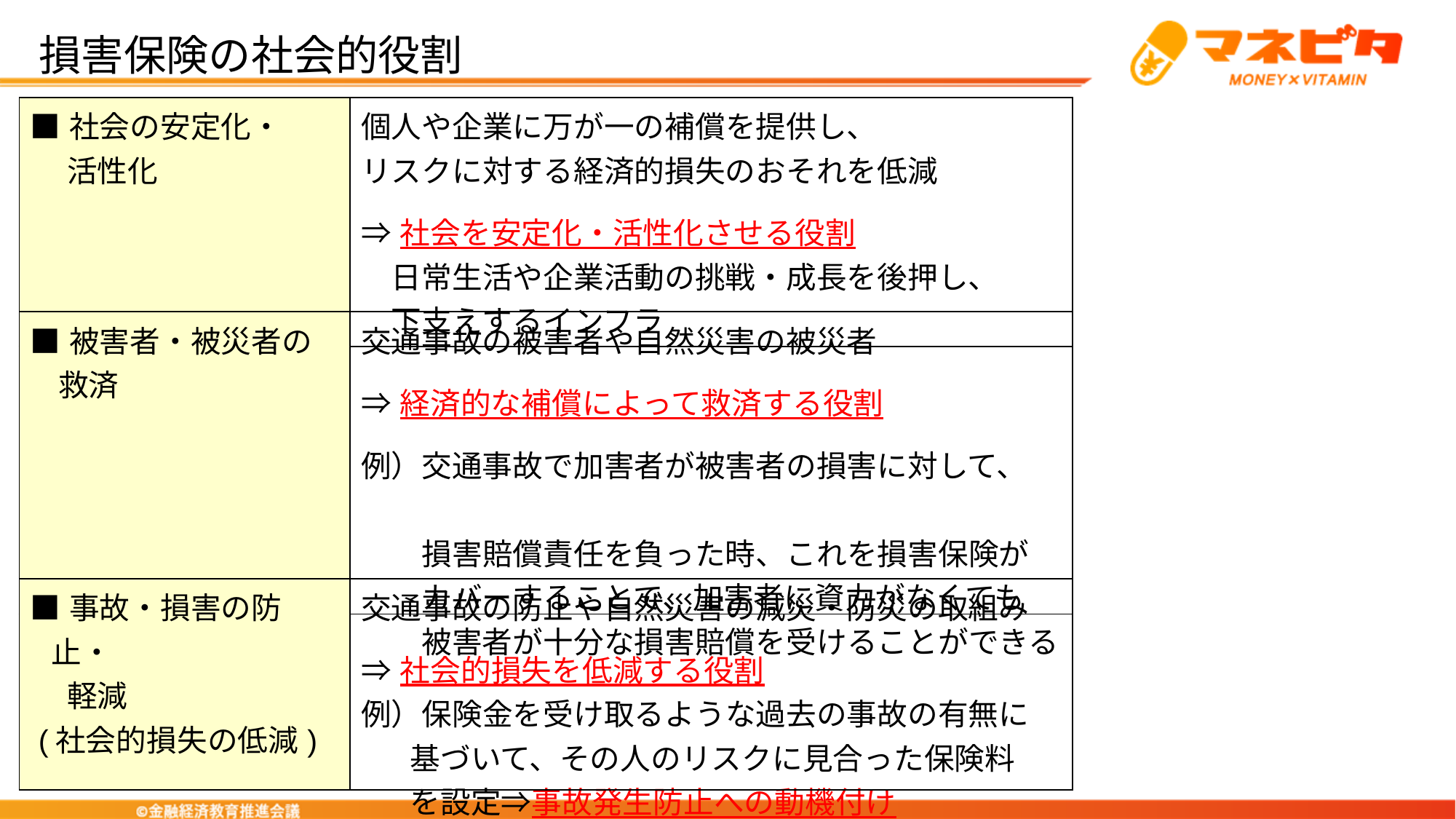

損害保険の社会的役割
| ■社会の安定化・ 活性化 | 個人や企業に万が一の補償を提供し、 リスクに対する経済的損失のおそれを低減 ⇒社会を安定化・活性化させる役割 　日常生活や企業活動の挑戦・成長を後押し、 　下支えするインフラ |
| --- | --- |
| ■被害者・被災者の 救済 | 交通事故の被害者や自然災害の被災者 ⇒経済的な補償によって救済する役割 例）交通事故で加害者が被害者の損害に対して、　　 　　損害賠償責任を負った時、これを損害保険が 　　カバーすることで、加害者に資力がなくても　 　　被害者が十分な損害賠償を受けることができる |
| --- | --- |
| ■事故・損害の防止・ 軽減 (社会的損失の低減) | 交通事故の防止や自然災害の減災・防災の取組み ⇒社会的損失を低減する役割 例）保険金を受け取るような過去の事故の有無に 基づいて、その人のリスクに見合った保険料 を設定⇒事故発生防止への動機付け |
| --- | --- |